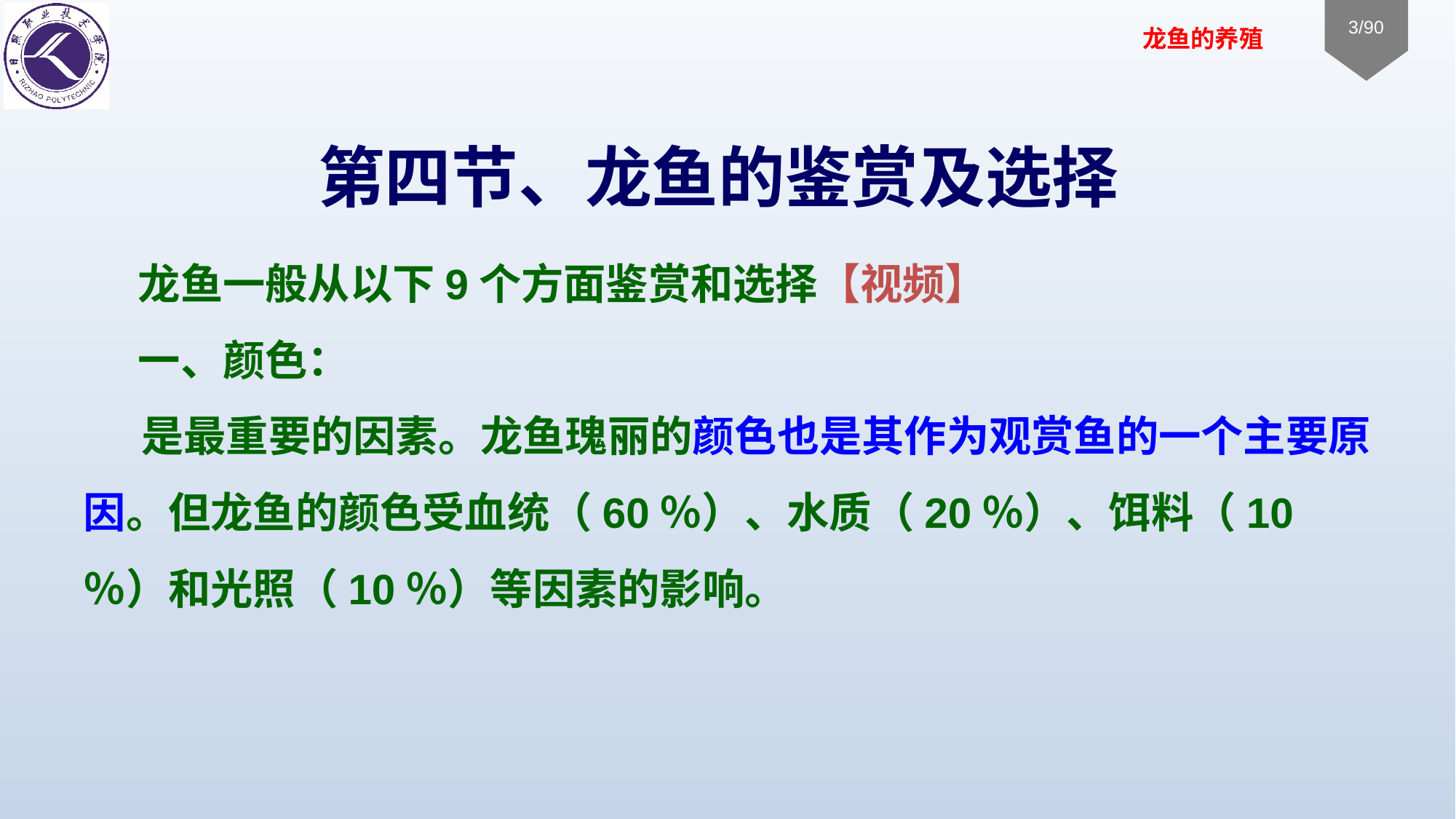

# 第四节、龙鱼的鉴赏及选择
龙鱼一般从以下9个方面鉴赏和选择【视频】
一、颜色：
      是最重要的因素。龙鱼瑰丽的颜色也是其作为观赏鱼的一个主要原因。但龙鱼的颜色受血统（60％）、水质（20％）、饵料（10％）和光照（10％）等因素的影响。